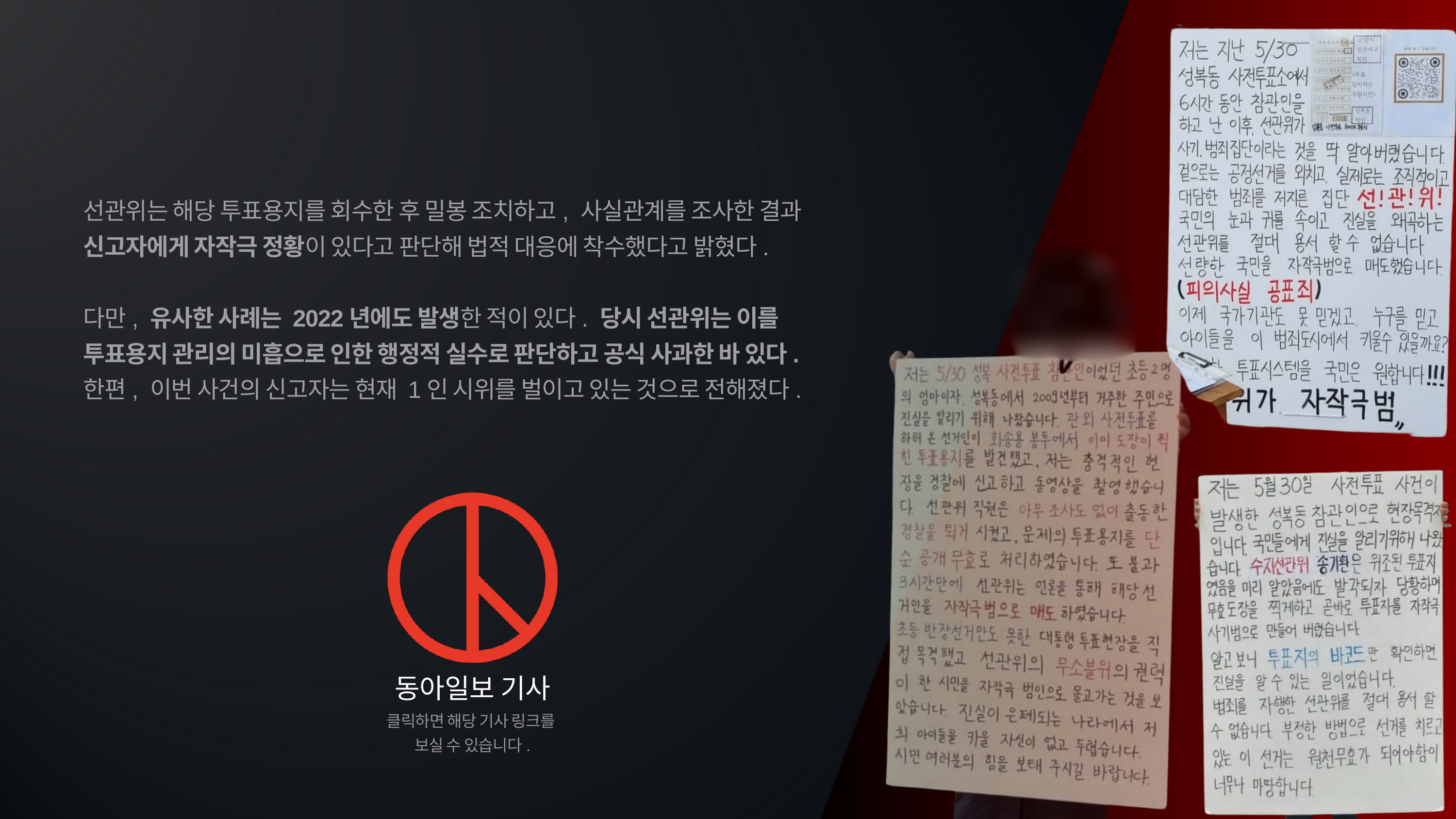

선관위는 해당 투표용지를 회수한 후 밀봉 조치하고, 사실관계를 조사한 결과
신고자에게 자작극 정황이 있다고 판단해 법적 대응에 착수했다고 밝혔다.

다만, 유사한 사례는 2022년에도 발생한 적이 있다. 당시 선관위는 이를
투표용지 관리의 미흡으로 인한 행정적 실수로 판단하고 공식 사과한 바 있다.
한편, 이번 사건의 신고자는 현재 1인 시위를 벌이고 있는 것으로 전해졌다.

동아일보 기사
클릭하면 해당 기사 링크를
보실 수 있습니다.